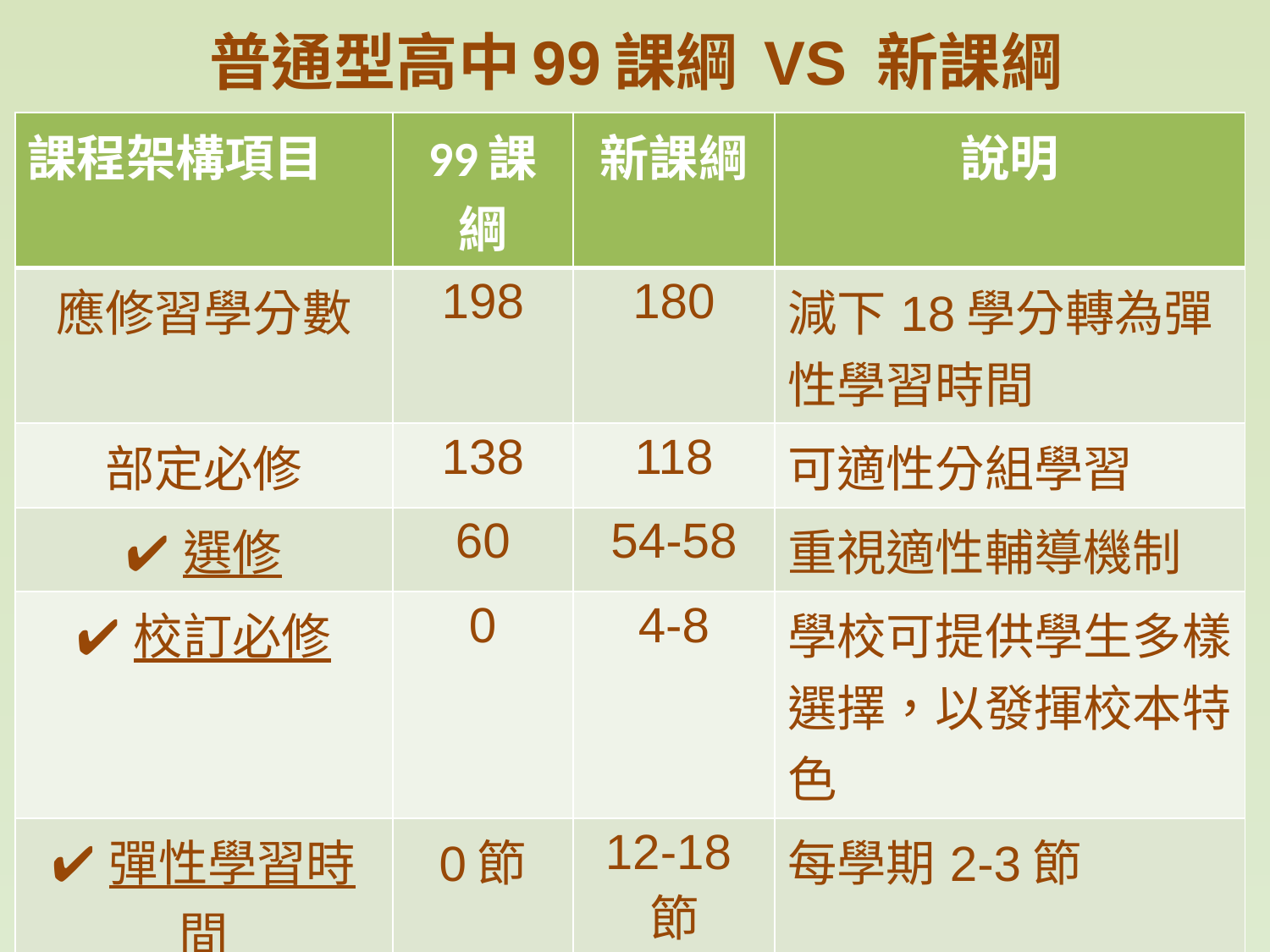

# 普通型高中99課綱 VS 新課綱
| 課程架構項目 | 99課綱 | 新課綱 | 說明 |
| --- | --- | --- | --- |
| 應修習學分數 | 198 | 180 | 減下18學分轉為彈性學習時間 |
| 部定必修 | 138 | 118 | 可適性分組學習 |
| ✔選修 | 60 | 54-58 | 重視適性輔導機制 |
| ✔校訂必修 | 0 | 4-8 | 學校可提供學生多樣選擇，以發揮校本特色 |
| ✔彈性學習時間 | 0節 | 12-18節 | 每學期2-3節 |
| 畢業條件 | 160 | 150 | 160的0.91倍，再依現況調整至150學分 |